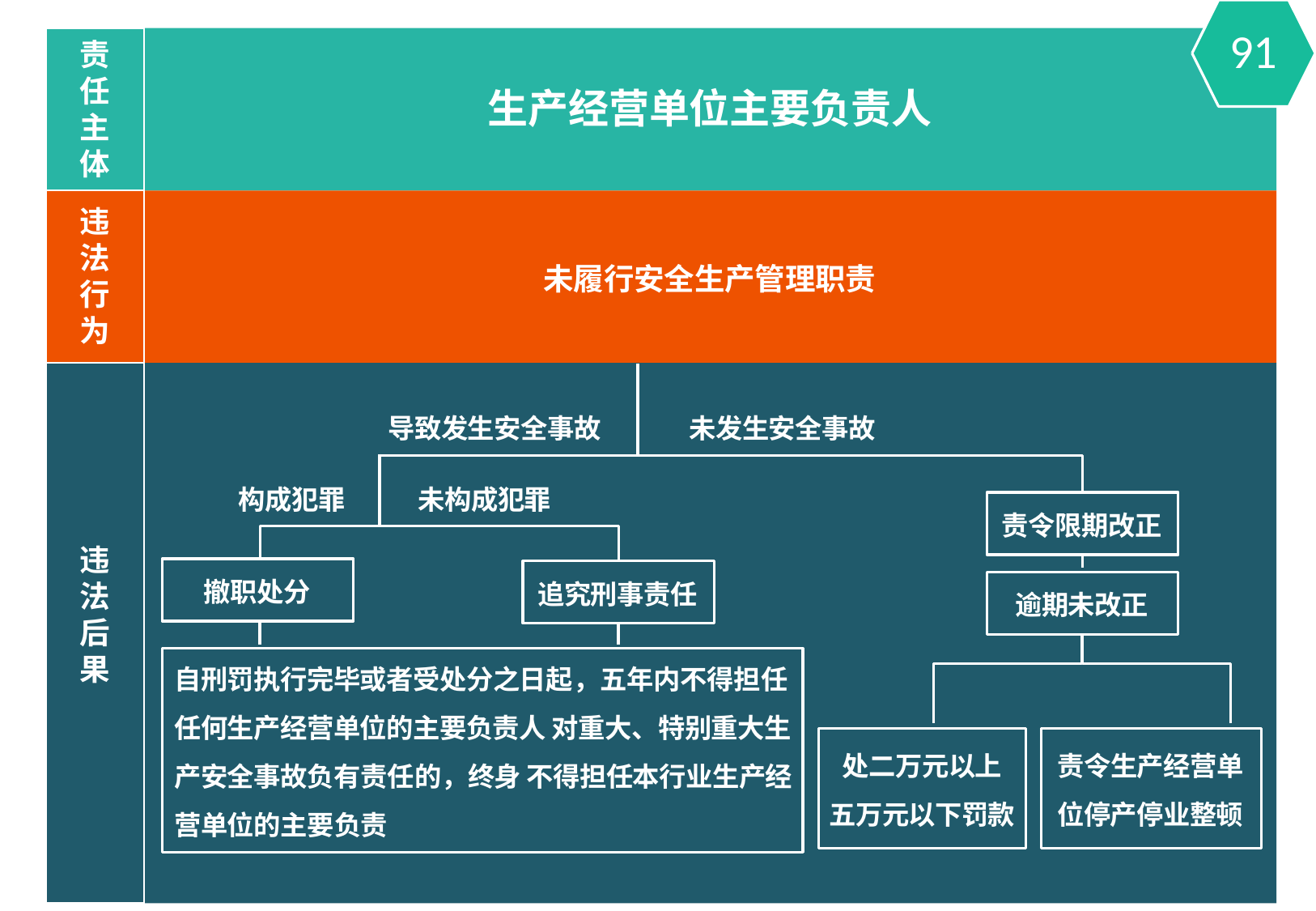

91

责 任 主 体
生产经营单位主要负责人

违 法 行 为
未履行安全生产管理职责

导致发生安全事故
未发生安全事故

构成犯罪
未构成犯罪

责令限期改正
违 法 后 果

撤职处分
追究刑事责任
逾期未改正

自刑罚执行完毕或者受处分之日起，五年内不得担任 任何生产经营单位的主要负责人 对重大、特别重大生产安全事故负有责任的，终身 不得担任本行业生产经营单位的主要负责

处二万元以上
五万元以下罚款
责令生产经营单
位停产停业整顿